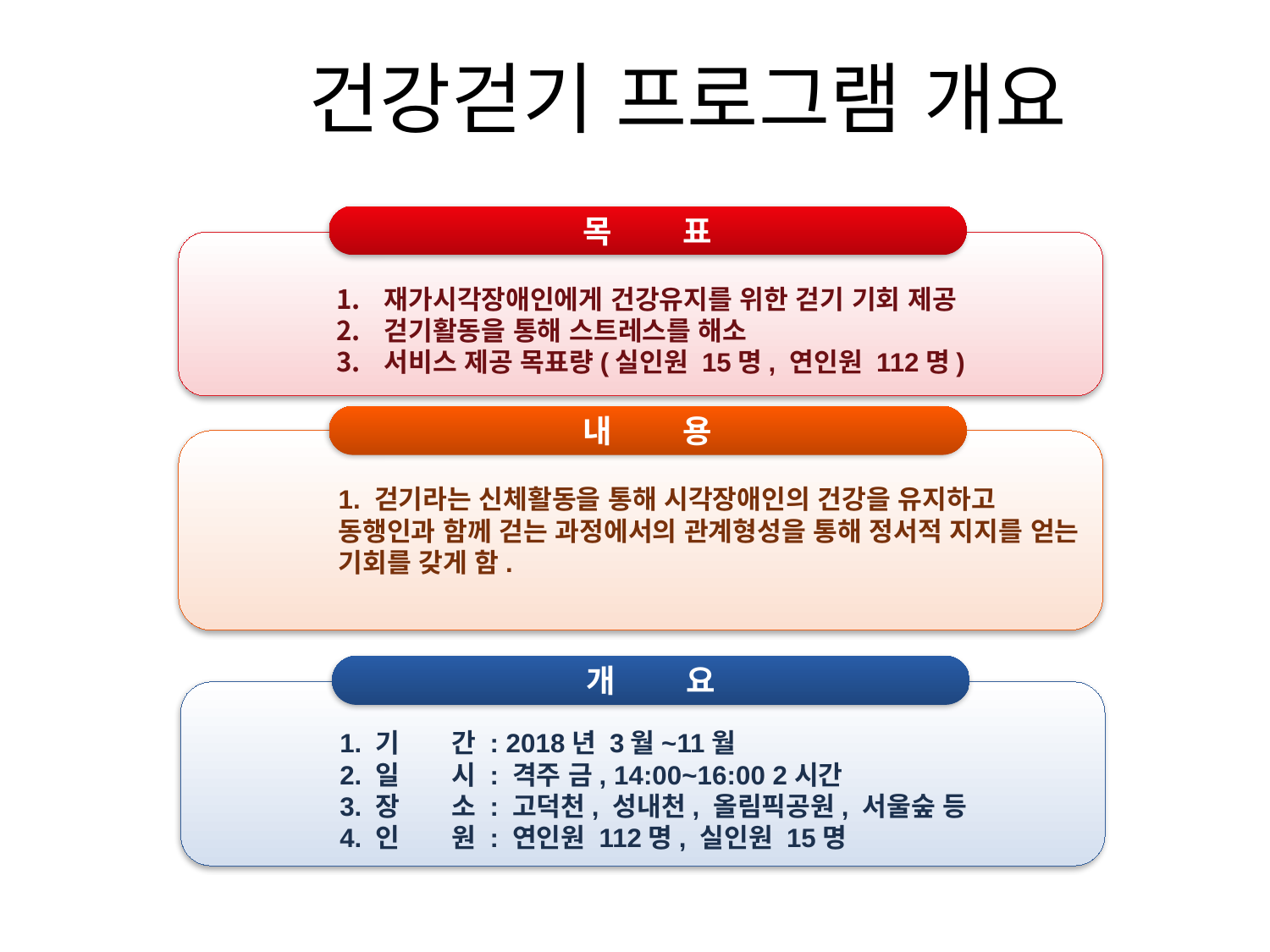

# 건강걷기 프로그램 개요
목        표

재가시각장애인에게 건강유지를 위한 걷기 기회 제공
걷기활동을 통해 스트레스를 해소
서비스 제공 목표량(실인원 15명, 연인원 112명)
내        용
1. 걷기라는 신체활동을 통해 시각장애인의 건강을 유지하고 동행인과 함께 걷는 과정에서의 관계형성을 통해 정서적 지지를 얻는 기회를 갖게 함.
개        요

1. 기       간 : 2018년 3월~11월
2. 일       시 : 격주 금, 14:00~16:00 2시간
3. 장       소 : 고덕천, 성내천, 올림픽공원, 서울숲 등
4. 인       원 : 연인원 112명, 실인원 15명
Designed by Guild Design Inc.